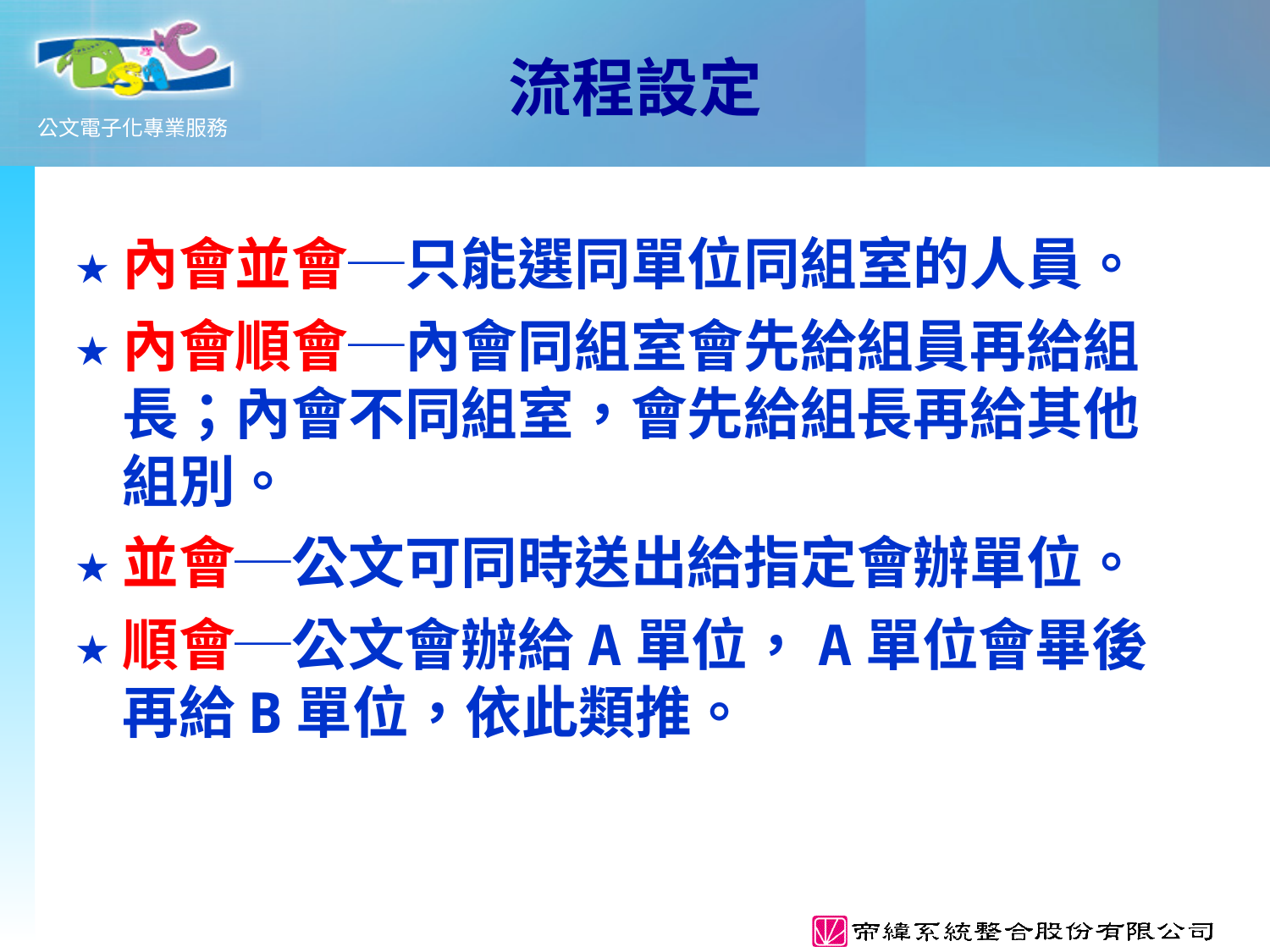

流程設定
內會並會─只能選同單位同組室的人員。
內會順會─內會同組室會先給組員再給組長；內會不同組室，會先給組長再給其他組別。
並會─公文可同時送出給指定會辦單位。
順會─公文會辦給A單位，A單位會畢後再給B單位，依此類推。